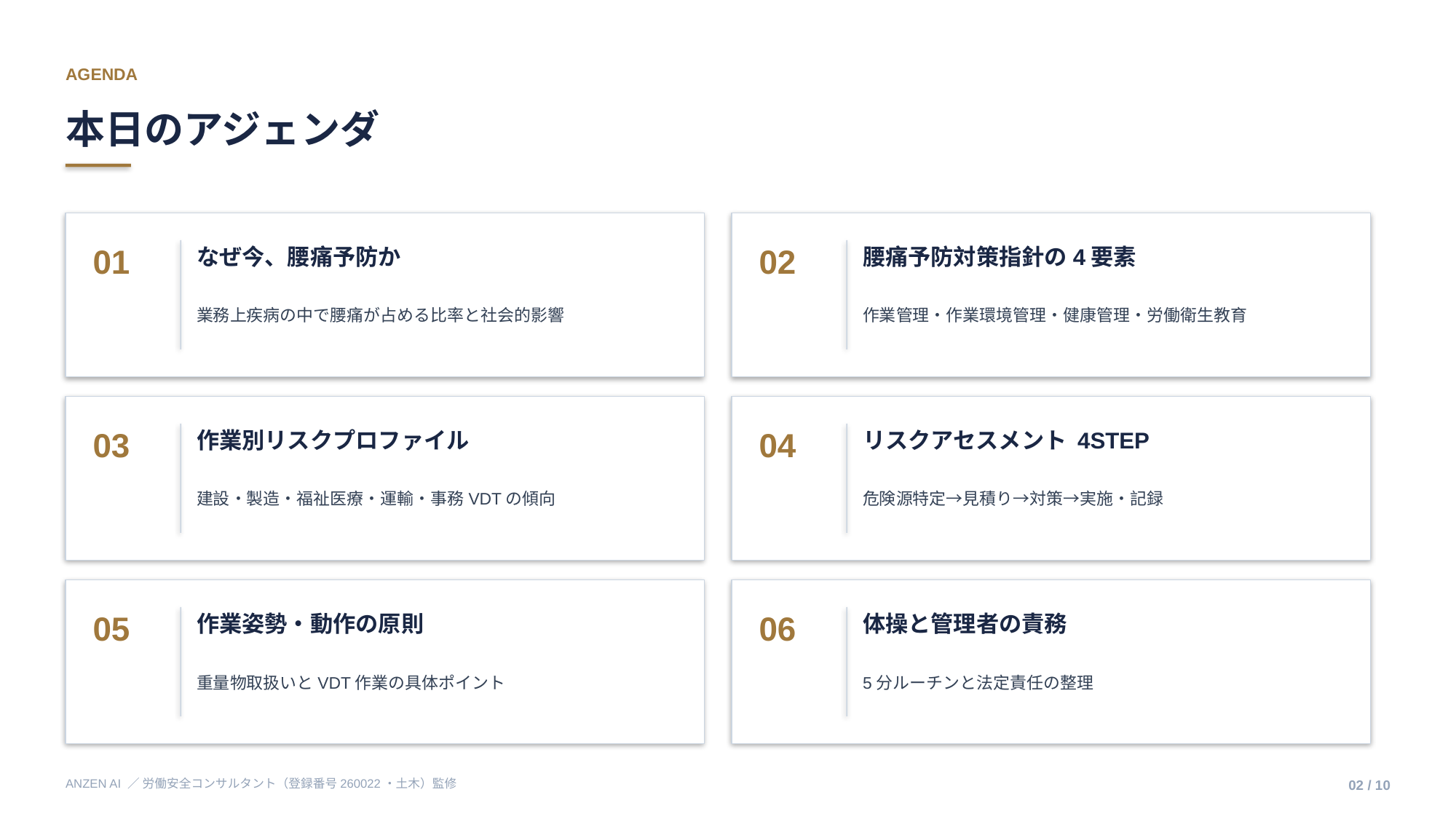

AGENDA
本日のアジェンダ

01
02
なぜ今、腰痛予防か
腰痛予防対策指針の4要素

業務上疾病の中で腰痛が占める比率と社会的影響
作業管理・作業環境管理・健康管理・労働衛生教育

03
04
作業別リスクプロファイル
リスクアセスメント 4STEP

建設・製造・福祉医療・運輸・事務VDTの傾向
危険源特定→見積り→対策→実施・記録

05
06
作業姿勢・動作の原則
体操と管理者の責務

重量物取扱いとVDT作業の具体ポイント
5分ルーチンと法定責任の整理
ANZEN AI ／ 労働安全コンサルタント（登録番号260022・土木）監修
02 / 10